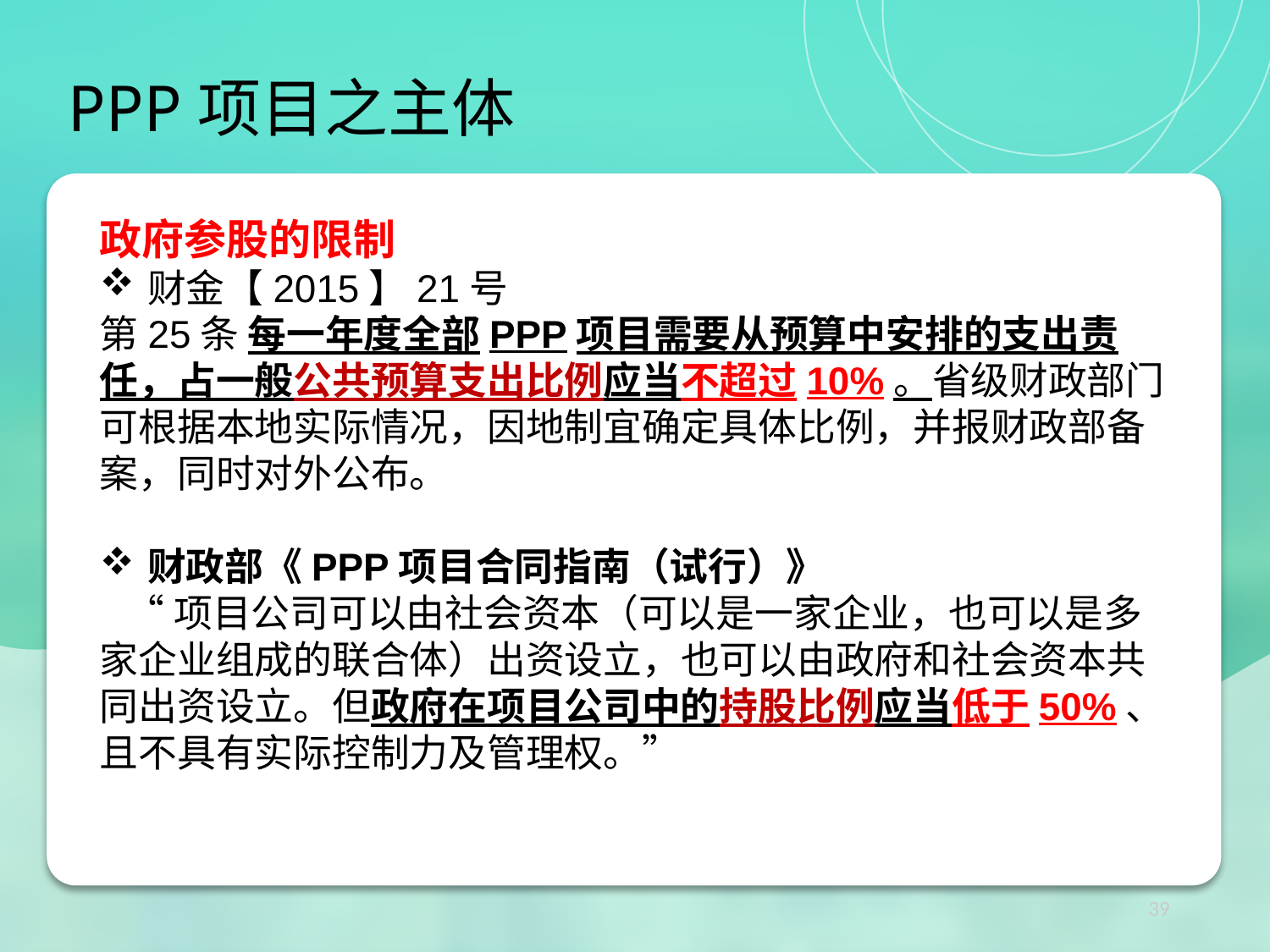

PPP项目之主体

政府参股的限制
财金【2015】21号
第25条 每一年度全部PPP项目需要从预算中安排的支出责任，占一般公共预算支出比例应当不超过10%。省级财政部门可根据本地实际情况，因地制宜确定具体比例，并报财政部备案，同时对外公布。

财政部《PPP项目合同指南（试行）》
   “项目公司可以由社会资本（可以是一家企业，也可以是多家企业组成的联合体）出资设立，也可以由政府和社会资本共同出资设立。但政府在项目公司中的持股比例应当低于50%、且不具有实际控制力及管理权。”

39